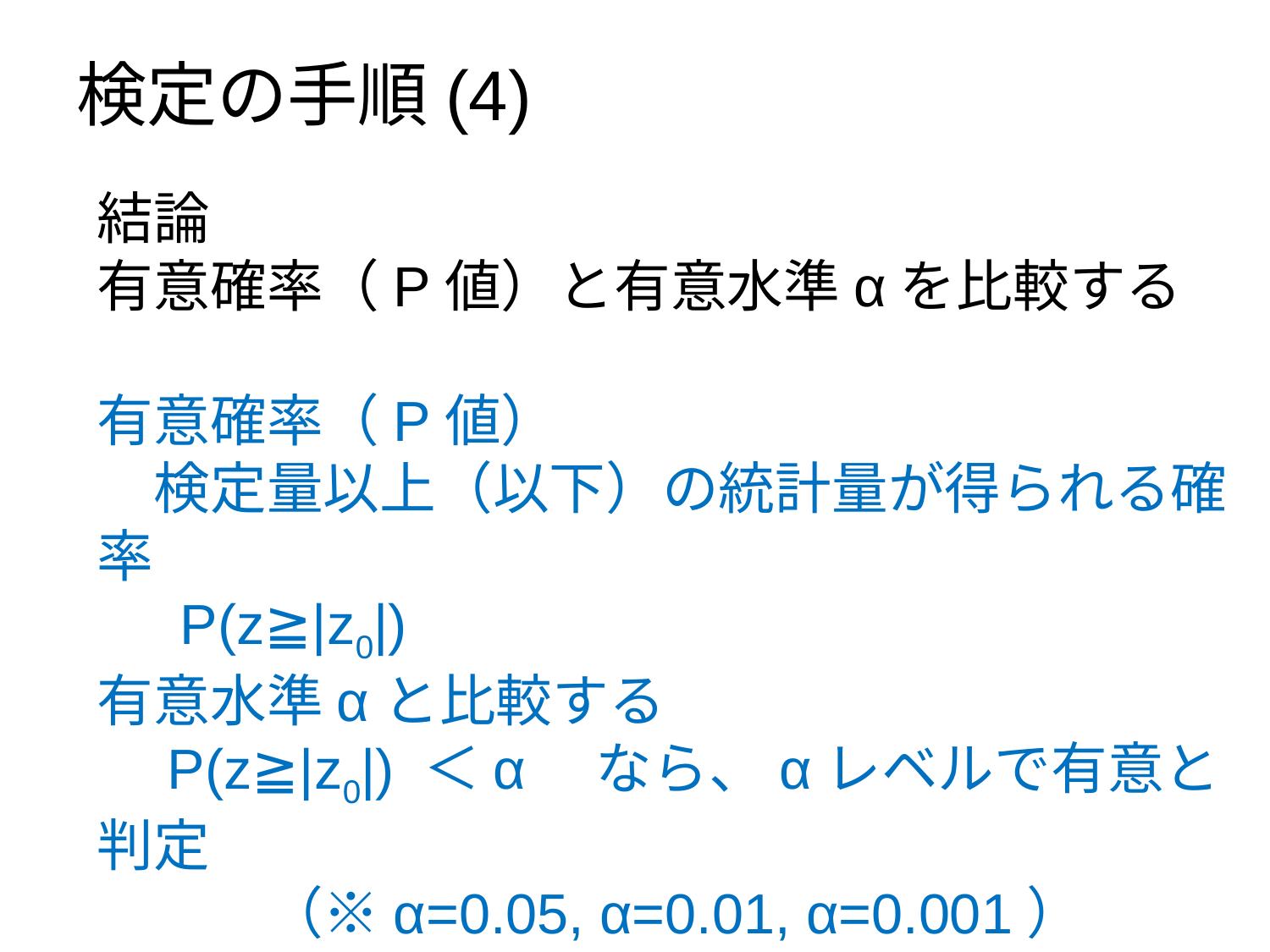

# 検定の手順(4)
結論
有意確率（P値）と有意水準αを比較する

有意確率（P値）
　検定量以上（以下）の統計量が得られる確率
　 P(z≧|z0|)
有意水準αと比較する
　P(z≧|z0|) ＜α　なら、αレベルで有意と判定
　　　（※α=0.05, α=0.01, α=0.001）